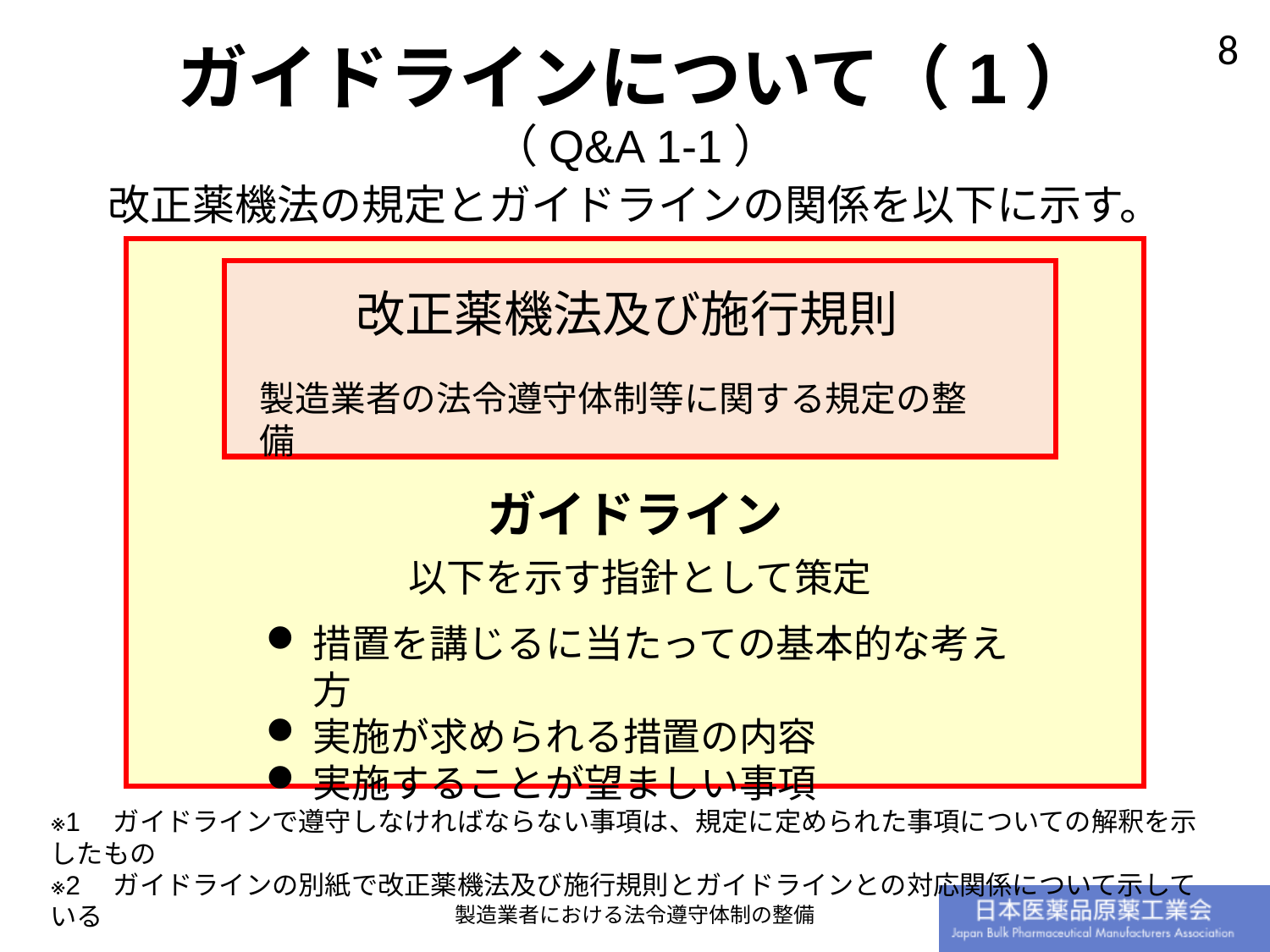

ガイドラインについて（1）
（Q&A 1-1）
改正薬機法の規定とガイドラインの関係を以下に示す。

改正薬機法及び施行規則
製造業者の法令遵守体制等に関する規定の整備
ガイドライン
以下を示す指針として策定

措置を講じるに当たっての基本的な考え方
実施が求められる措置の内容
実施することが望ましい事項
※1　ガイドラインで遵守しなければならない事項は、規定に定められた事項についての解釈を示したもの
※2　ガイドラインの別紙で改正薬機法及び施行規則とガイドラインとの対応関係について示している
製造業者における法令遵守体制の整備